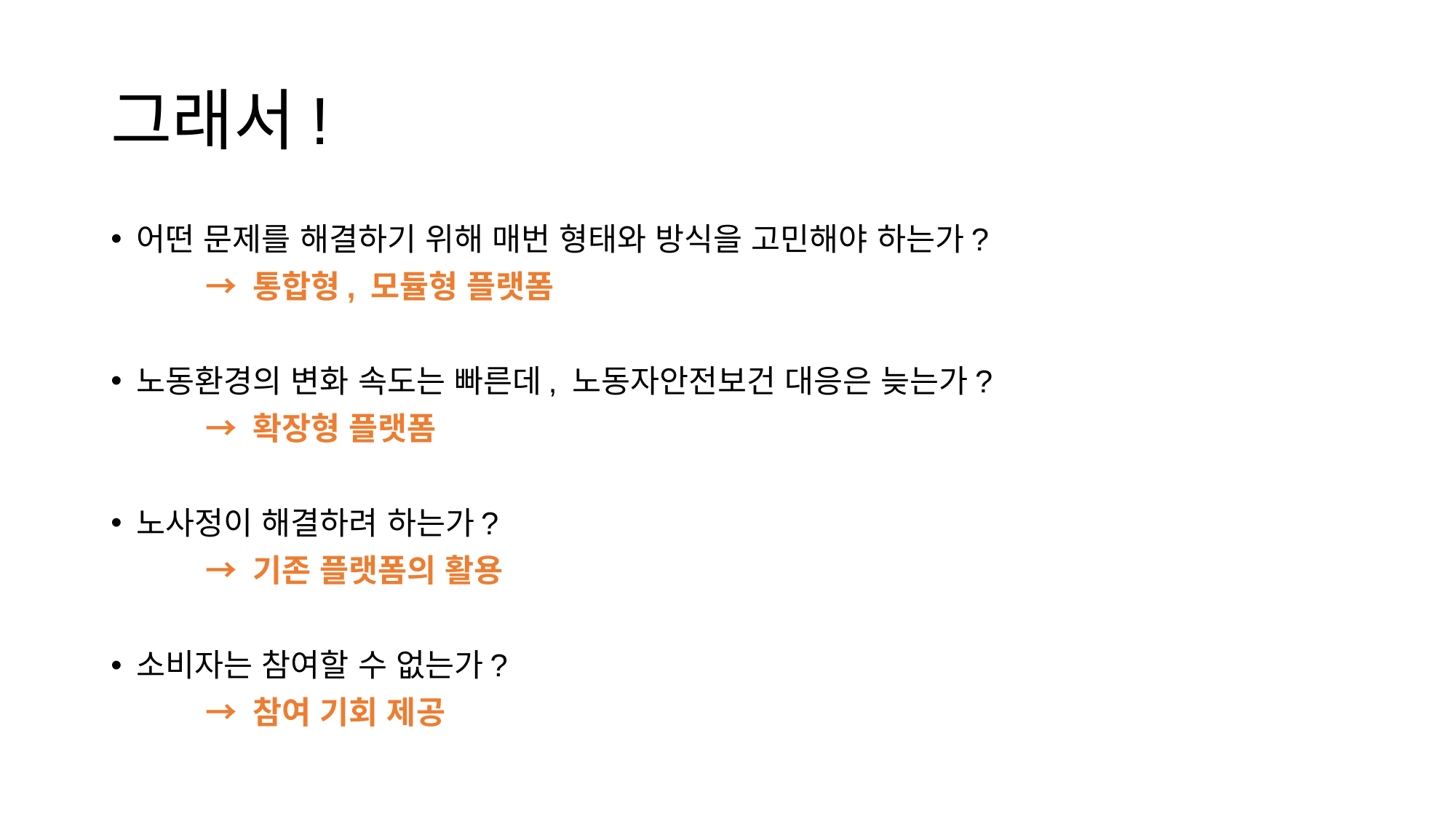

# 그래서!
어떤 문제를 해결하기 위해 매번 형태와 방식을 고민해야 하는가?
	→ 통합형, 모듈형 플랫폼

노동환경의 변화 속도는 빠른데, 노동자안전보건 대응은 늦는가?
	→ 확장형 플랫폼

노사정이 해결하려 하는가?
	→ 기존 플랫폼의 활용

소비자는 참여할 수 없는가?
	→ 참여 기회 제공